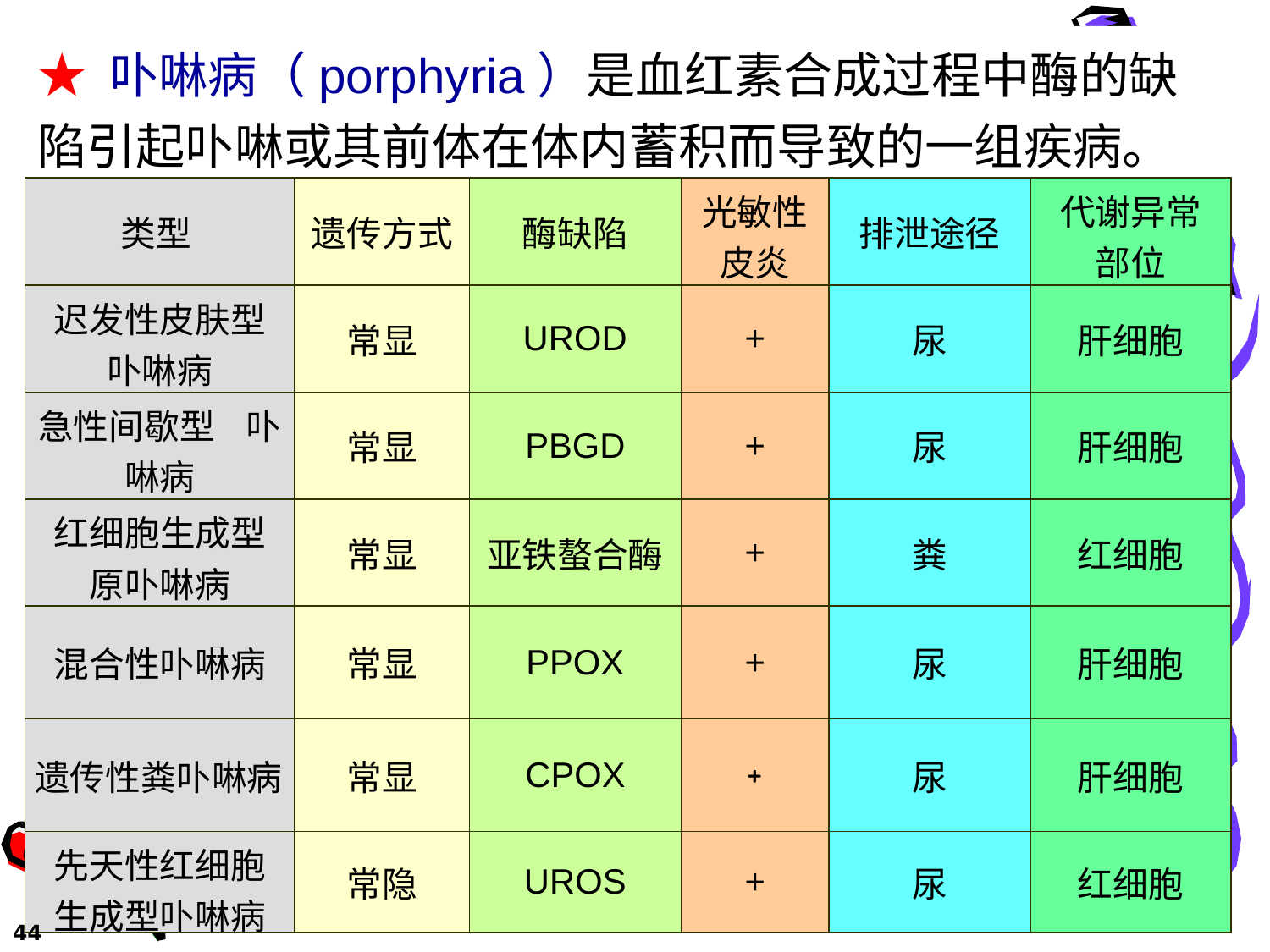

★ 卟啉病（porphyria）是血红素合成过程中酶的缺陷引起卟啉或其前体在体内蓄积而导致的一组疾病。
| 类型 | 遗传方式 | 酶缺陷 | 光敏性皮炎 | 排泄途径 | 代谢异常部位 |
| --- | --- | --- | --- | --- | --- |
| 迟发性皮肤型卟啉病 | 常显 | UROD | + | 尿 | 肝细胞 |
| 急性间歇型 卟啉病 | 常显 | PBGD | + | 尿 | 肝细胞 |
| 红细胞生成型原卟啉病 | 常显 | 亚铁螯合酶 | + | 粪 | 红细胞 |
| 混合性卟啉病 | 常显 | PPOX | + | 尿 | 肝细胞 |
| 遗传性粪卟啉病 | 常显 | CPOX | + | 尿 | 肝细胞 |
| 先天性红细胞生成型卟啉病 | 常隐 | UROS | + | 尿 | 红细胞 |
44